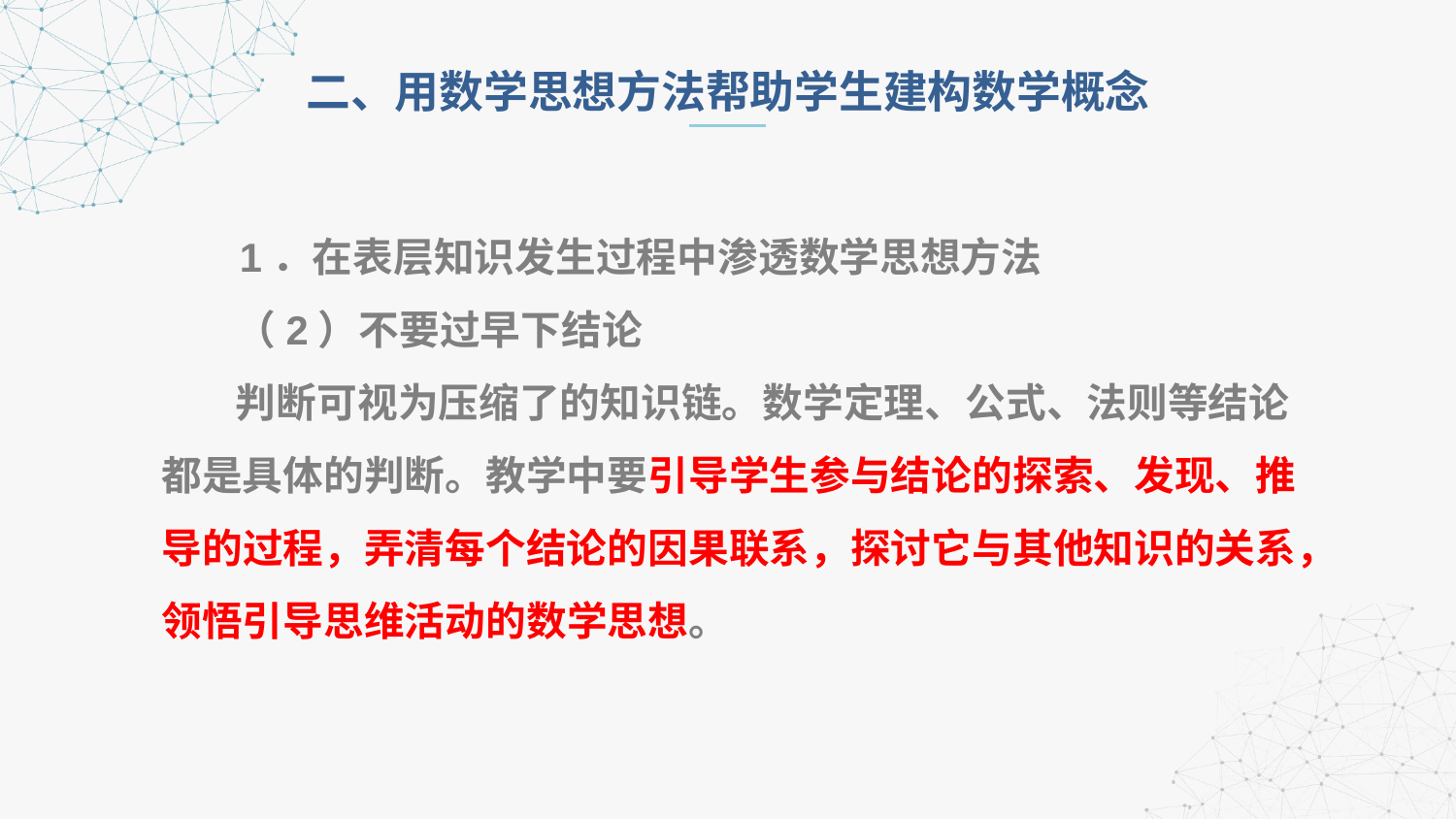

二、用数学思想方法帮助学生建构数学概念
       1．在表层知识发生过程中渗透数学思想方法
       （2）不要过早下结论
       判断可视为压缩了的知识链。数学定理、公式、法则等结论都是具体的判断。教学中要引导学生参与结论的探索、发现、推导的过程，弄清每个结论的因果联系，探讨它与其他知识的关系，领悟引导思维活动的数学思想。